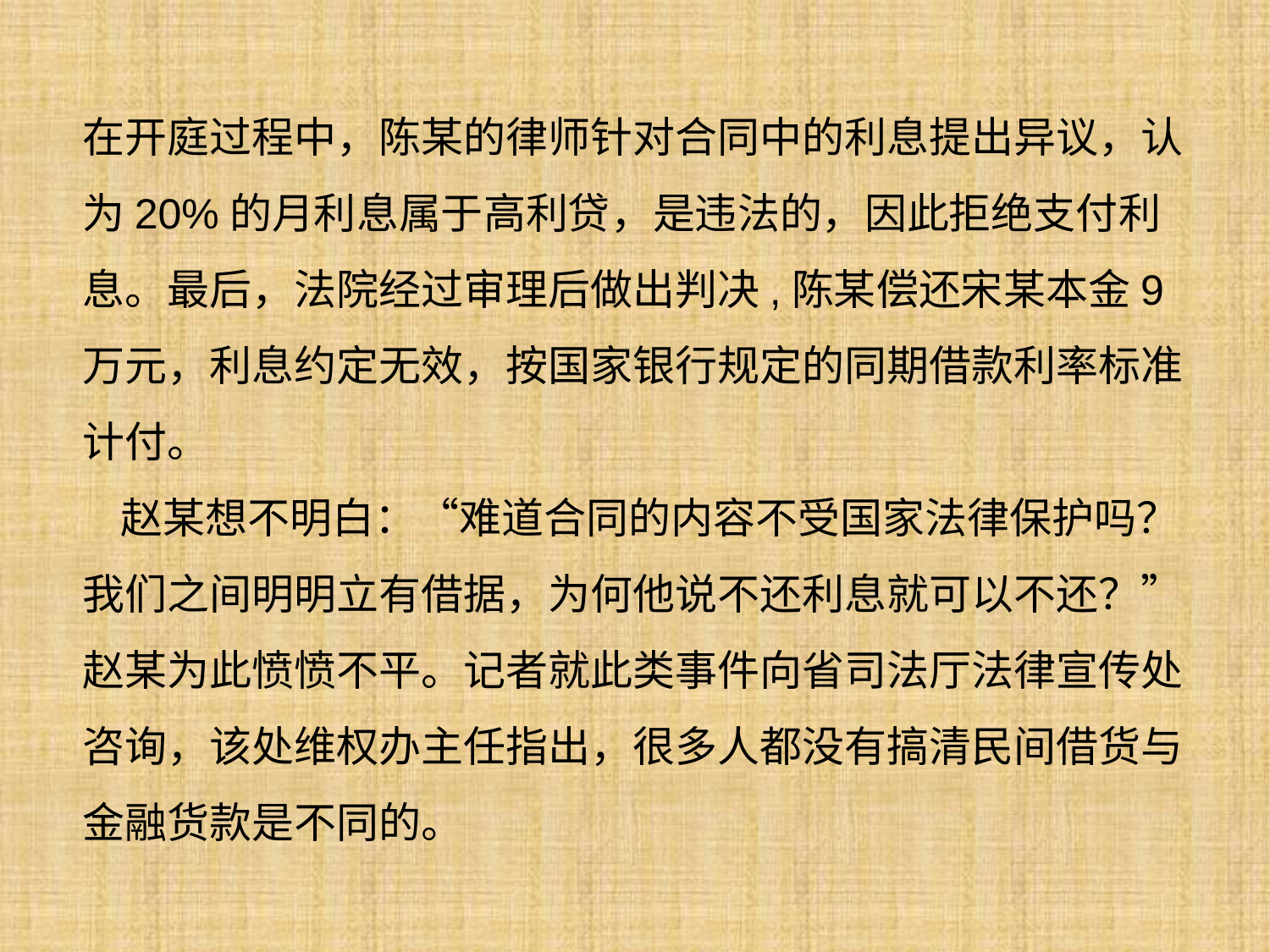

# 在开庭过程中，陈某的律师针对合同中的利息提出异议，认为20%的月利息属于高利贷，是违法的，因此拒绝支付利息。最后，法院经过审理后做出判决,陈某偿还宋某本金9万元，利息约定无效，按国家银行规定的同期借款利率标准计付。 赵某想不明白：“难道合同的内容不受国家法律保护吗？我们之间明明立有借据，为何他说不还利息就可以不还？”赵某为此愤愤不平。记者就此类事件向省司法厅法律宣传处咨询，该处维权办主任指出，很多人都没有搞清民间借货与金融货款是不同的。